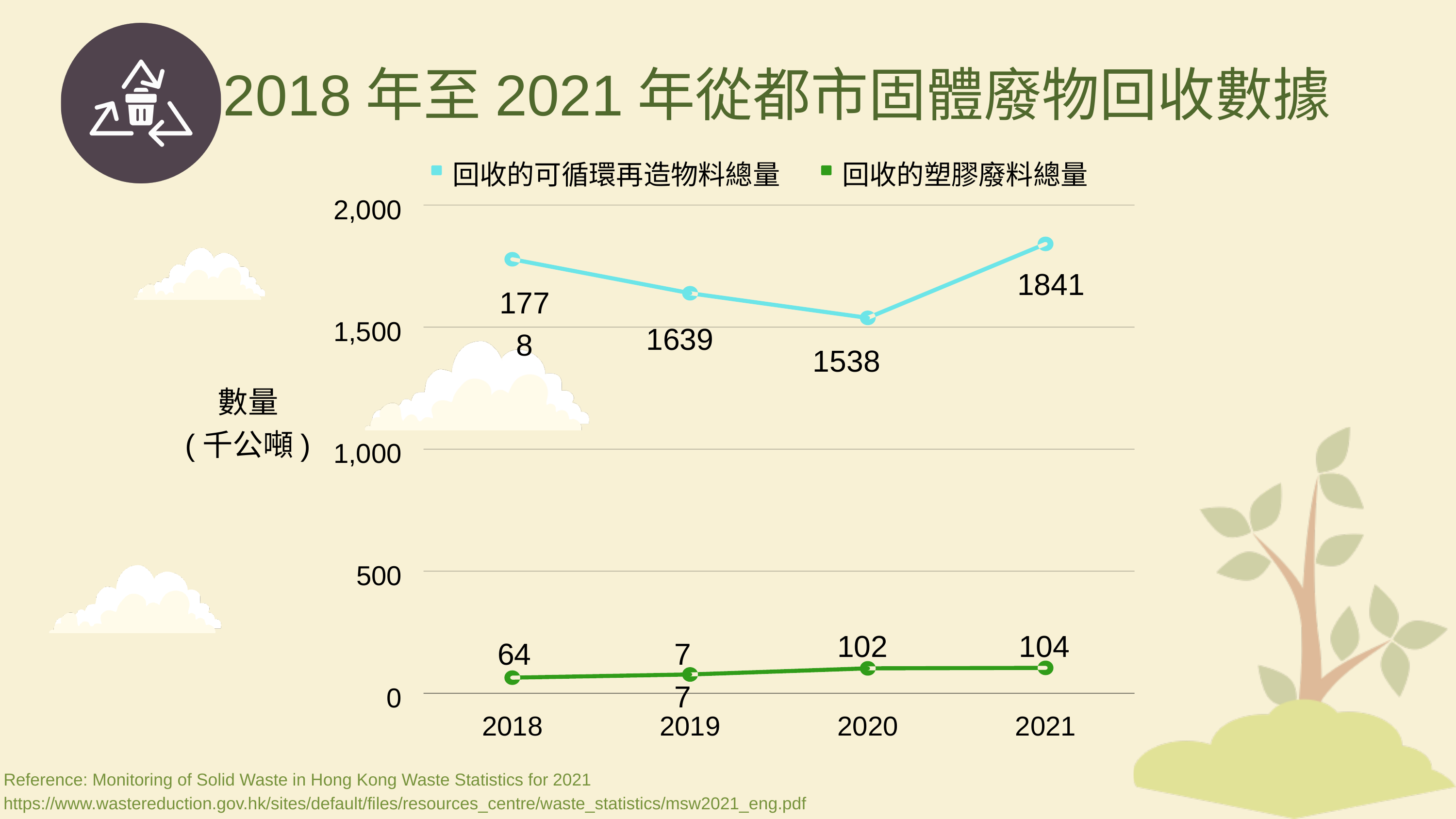

2018年至2021年從都市固體廢物回收數據
回收的可循環再造物料總量
回收的塑膠廢料總量

2,000

1,500
1,000
500
0
2018
2019
2020
2021

1841
1778
1639
1538

數量
(千公噸)

102
104
64
77
Reference: Monitoring of Solid Waste in Hong Kong Waste Statistics for 2021
https://www.wastereduction.gov.hk/sites/default/files/resources_centre/waste_statistics/msw2021_eng.pdf